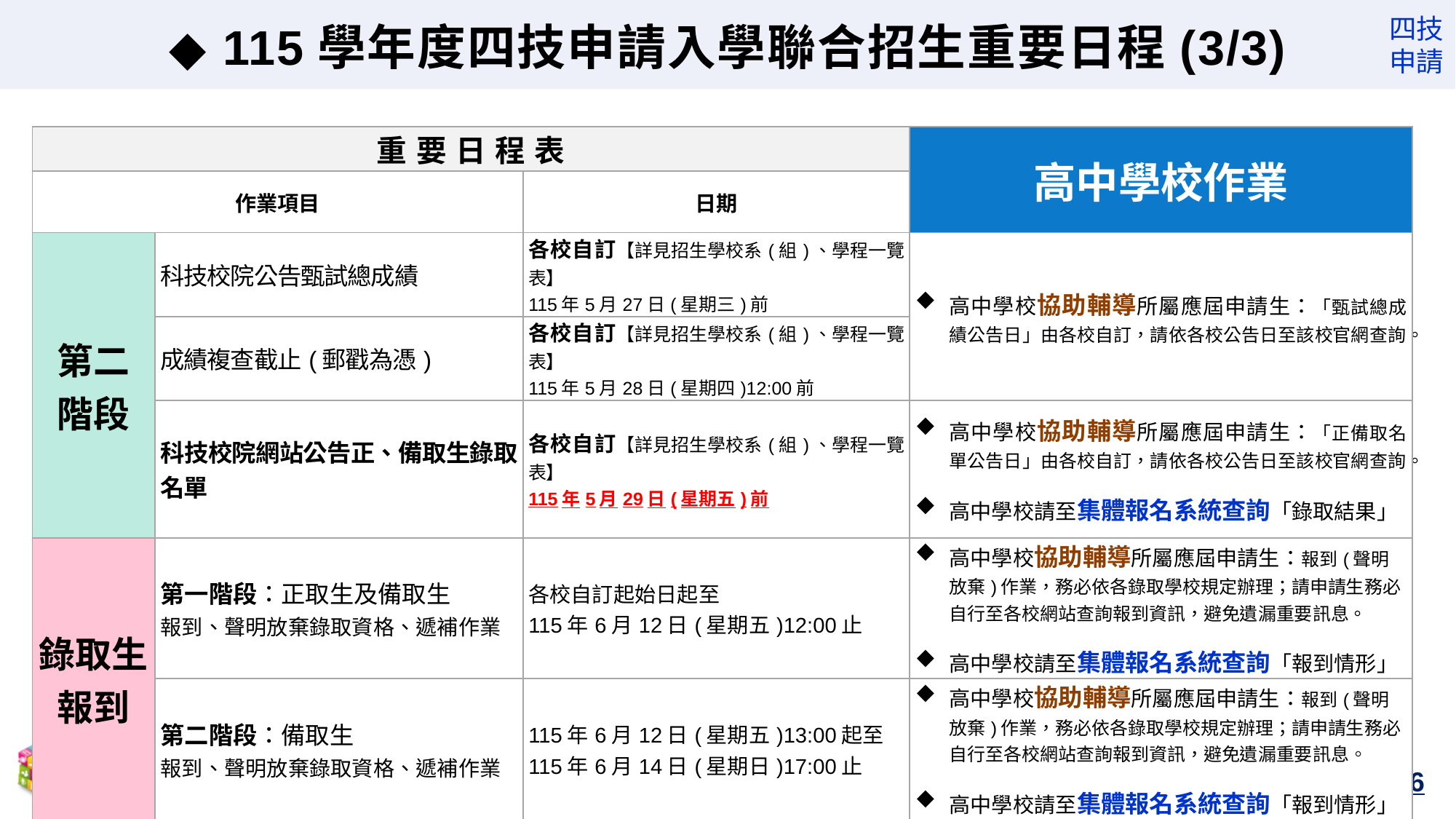

◆ 115學年度四技申請入學聯合招生重要日程(3/3)
| 重要日程表 |  |  | 高中學校作業 |
| --- | --- | --- | --- |
| 作業項目 |  | 日期 |  |
| 第二 階段 | 科技校院公告甄試總成績 | 各校自訂【詳見招生學校系(組)、學程一覽表】 115年5月27日(星期三)前 | 高中學校協助輔導所屬應屆申請生：「甄試總成績公告日」由各校自訂，請依各校公告日至該校官網查詢。 |
|  | 成績複查截止(郵戳為憑) | 各校自訂【詳見招生學校系(組)、學程一覽表】 115年5月28日(星期四)12:00前 |  |
|  | 科技校院網站公告正、備取生錄取名單 | 各校自訂【詳見招生學校系(組)、學程一覽表】 115年5月29日(星期五)前 | 高中學校協助輔導所屬應屆申請生：「正備取名單公告日」由各校自訂，請依各校公告日至該校官網查詢。 高中學校請至集體報名系統查詢「錄取結果」 |
| 錄取生 報到 | 第一階段：正取生及備取生 報到、聲明放棄錄取資格、遞補作業 | 各校自訂起始日起至 115年6月12日(星期五)12:00止 | 高中學校協助輔導所屬應屆申請生：報到(聲明放棄)作業，務必依各錄取學校規定辦理；請申請生務必自行至各校網站查詢報到資訊，避免遺漏重要訊息。 高中學校請至集體報名系統查詢「報到情形」 |
|  | 第二階段：備取生 報到、聲明放棄錄取資格、遞補作業 | 115年6月12日(星期五)13:00起至 115年6月14日(星期日)17:00止 | 高中學校協助輔導所屬應屆申請生：報到(聲明放棄)作業，務必依各錄取學校規定辦理；請申請生務必自行至各校網站查詢報到資訊，避免遺漏重要訊息。 高中學校請至集體報名系統查詢「報到情形」 |
6